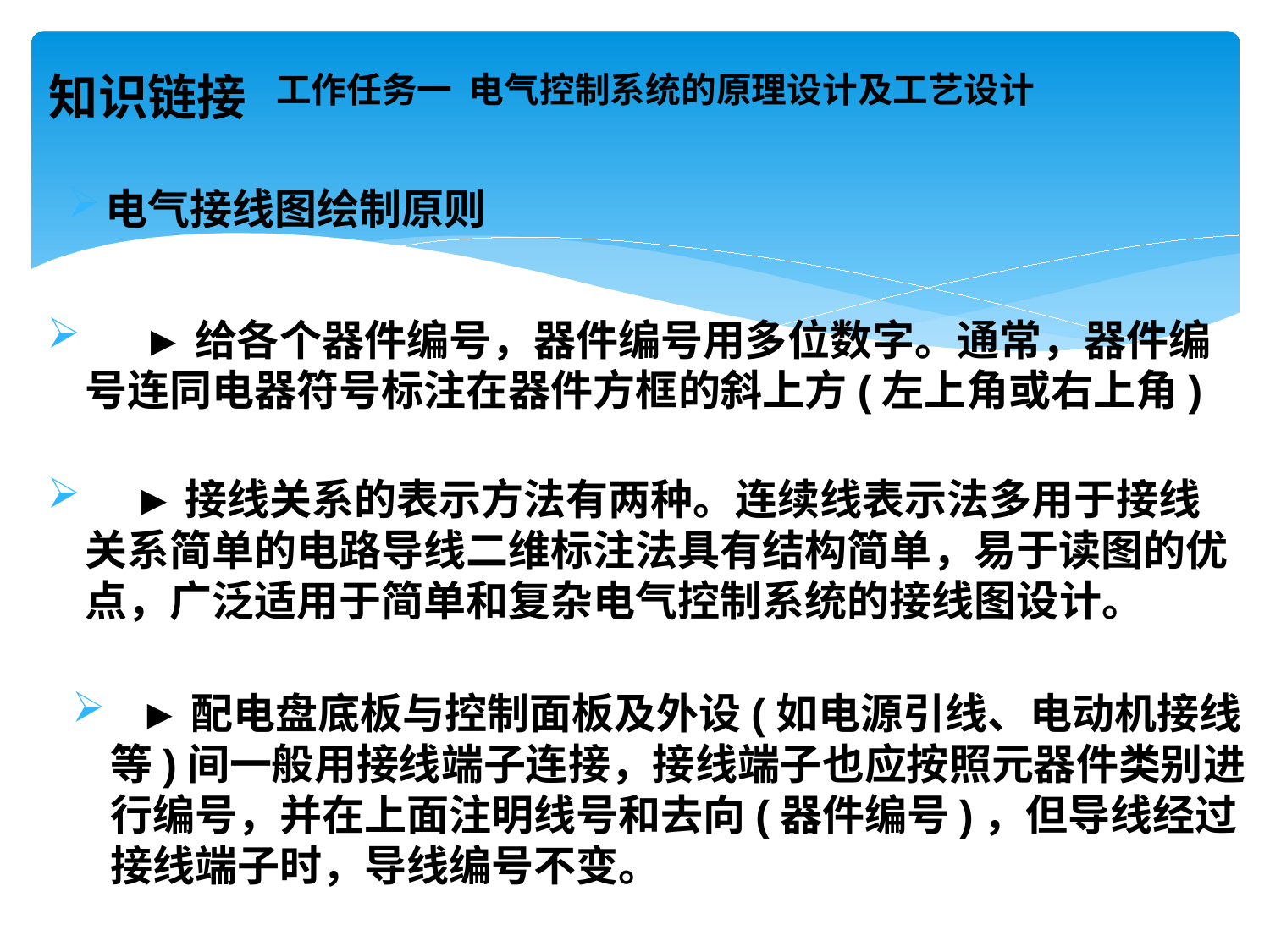

# 工作任务一  电气控制系统的原理设计及工艺设计
知识链接
电气接线图绘制原则
      ►给各个器件编号，器件编号用多位数字。通常，器件编号连同电器符号标注在器件方框的斜上方(左上角或右上角)
     ►接线关系的表示方法有两种。连续线表示法多用于接线关系简单的电路导线二维标注法具有结构简单，易于读图的优点，广泛适用于简单和复杂电气控制系统的接线图设计。
   ►配电盘底板与控制面板及外设(如电源引线、电动机接线等)间一般用接线端子连接，接线端子也应按照元器件类别进行编号，并在上面注明线号和去向(器件编号)，但导线经过接线端子时，导线编号不变。